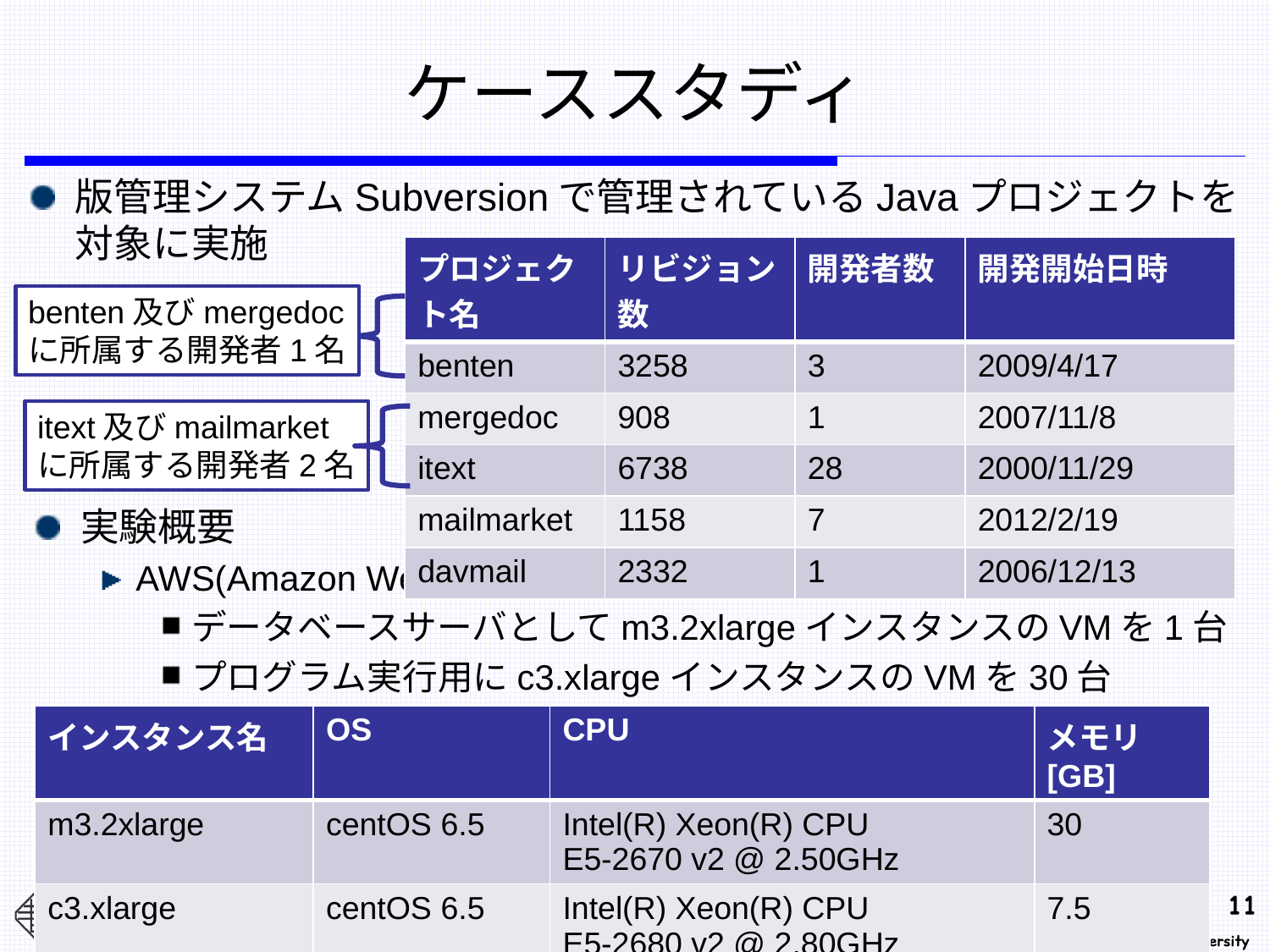

# ケーススタディ
版管理システムSubversionで管理されているJavaプロジェクトを対象に実施

| プロジェクト名 | リビジョン数 | 開発者数 | 開発開始日時 |
| --- | --- | --- | --- |
| benten | 3258 | 3 | 2009/4/17 |
| mergedoc | 908 | 1 | 2007/11/8 |
| itext | 6738 | 28 | 2000/11/29 |
| mailmarket | 1158 | 7 | 2012/2/19 |
| davmail | 2332 | 1 | 2006/12/13 |
benten及びmergedoc
に所属する開発者1名

itext及びmailmarket
に所属する開発者2名

実験概要
AWS(Amazon Web Service)を用いて仮想マシンを用意
データベースサーバとしてm3.2xlargeインスタンスのVMを1台
プログラム実行用にc3.xlargeインスタンスのVMを30台

| インスタンス名 | OS | CPU | メモリ[GB] |
| --- | --- | --- | --- |
| m3.2xlarge | centOS 6.5 | Intel(R) Xeon(R) CPU E5-2670 v2 @ 2.50GHz | 30 |
| c3.xlarge | centOS 6.5 | Intel(R) Xeon(R) CPU E5-2680 v2 @ 2.80GHz | 7.5 |